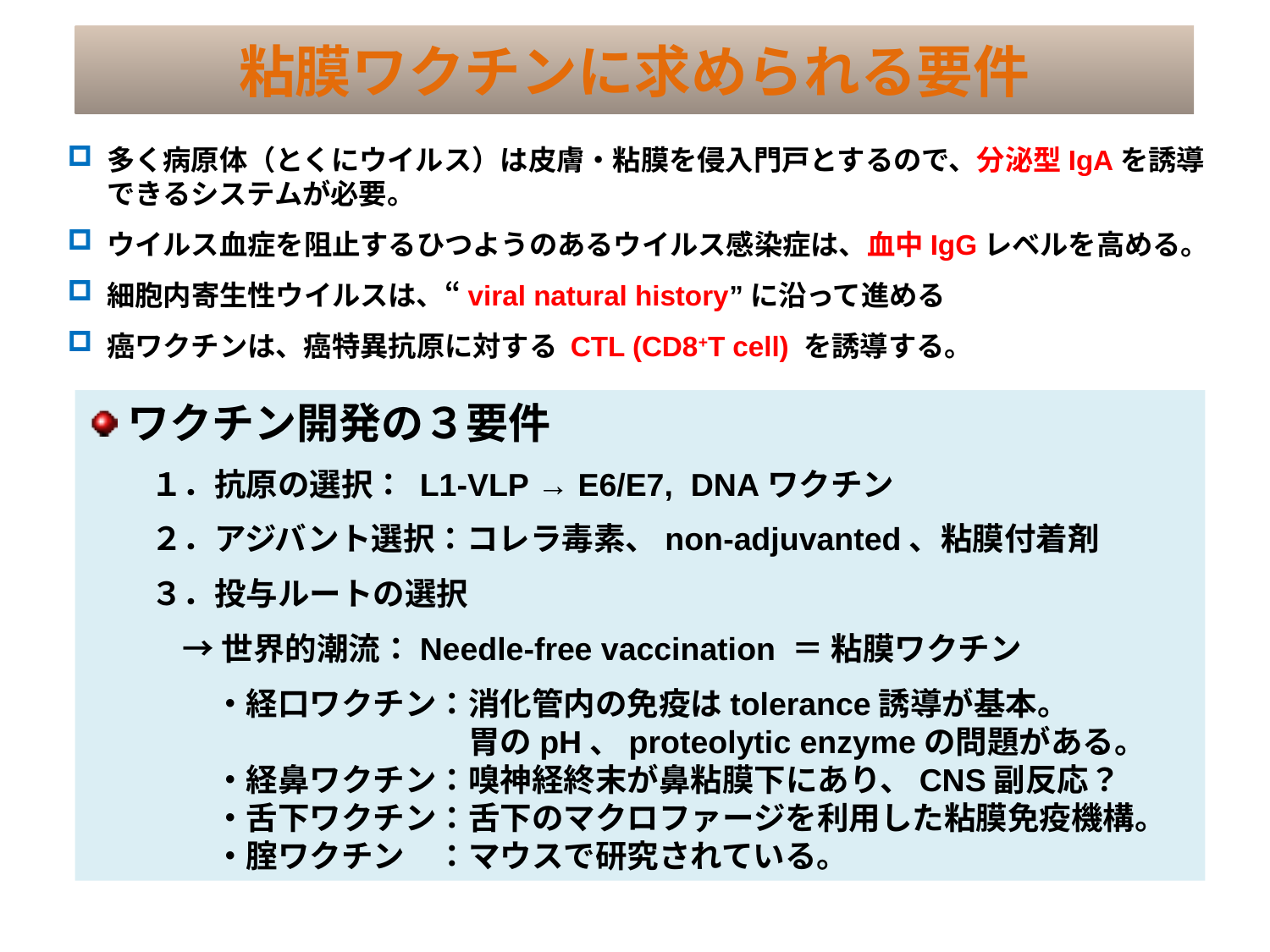

# 粘膜ワクチンに求められる要件
多く病原体（とくにウイルス）は皮膚・粘膜を侵入門戸とするので、分泌型IgAを誘導できるシステムが必要。

ウイルス血症を阻止するひつようのあるウイルス感染症は、血中IgGレベルを高める。

細胞内寄生性ウイルスは、“viral natural history”に沿って進める

癌ワクチンは、癌特異抗原に対する CTL (CD8+T cell) を誘導する。
ワクチン開発の３要件

　　１．抗原の選択： L1-VLP → E6/E7,  DNAワクチン

　　２．アジバント選択：コレラ毒素、non-adjuvanted、粘膜付着剤

　　３．投与ルートの選択

　　　→ 世界的潮流：Needle-free vaccination ＝ 粘膜ワクチン

　　　　・経口ワクチン：消化管内の免疫はtolerance誘導が基本。
　　　　　　　　　　　　胃のpH、proteolytic enzymeの問題がある。
　　　　・経鼻ワクチン：嗅神経終末が鼻粘膜下にあり、CNS副反応？
　　　　・舌下ワクチン：舌下のマクロファージを利用した粘膜免疫機構。
　　　　・腟ワクチン　：マウスで研究されている。